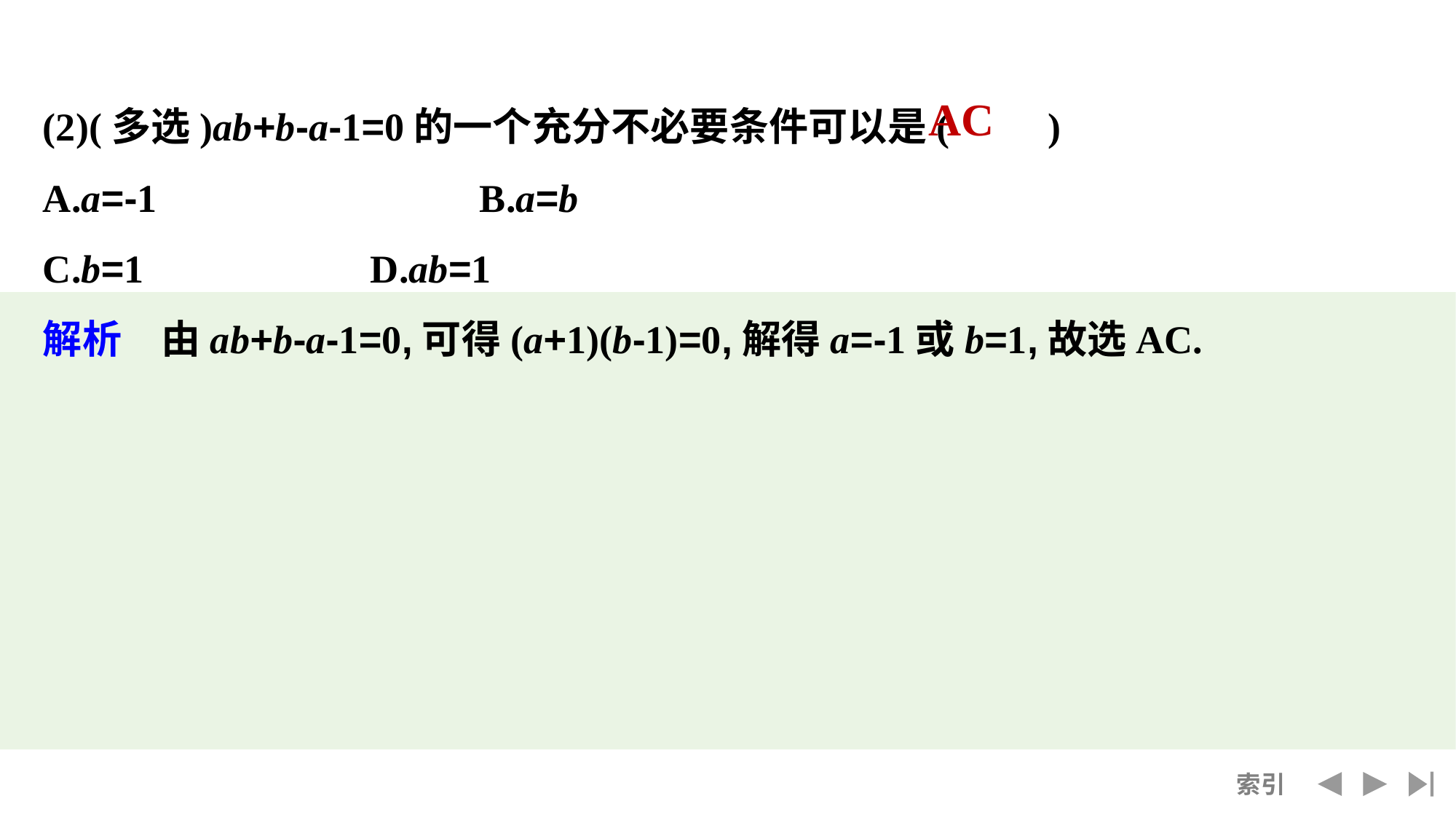

(2)(多选)ab+b-a-1=0的一个充分不必要条件可以是(　　)
A.a=-1			B.a=b
C.b=1			D.ab=1
解析　由ab+b-a-1=0,可得(a+1)(b-1)=0,解得a=-1或b=1,故选AC.
AC